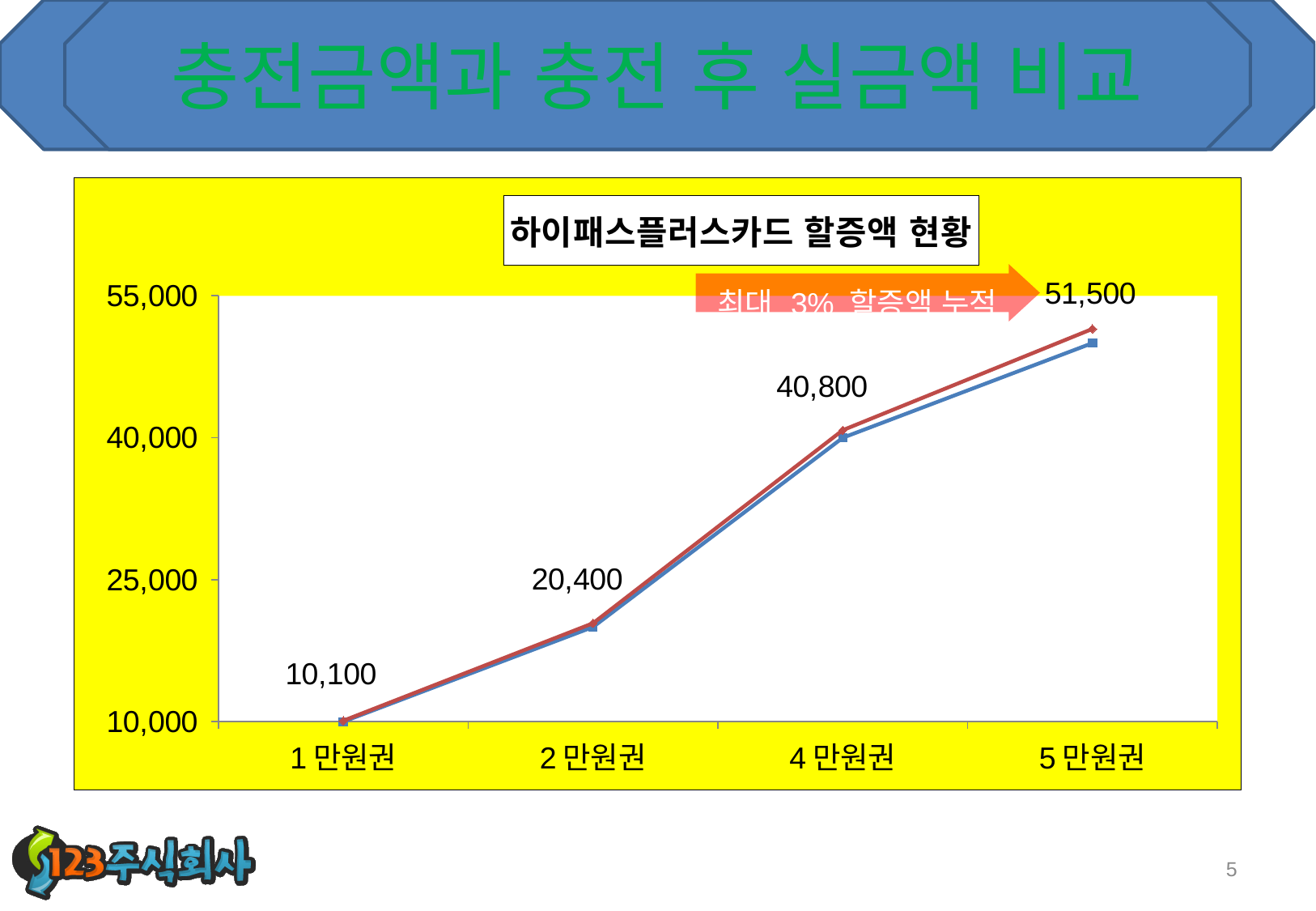

# 충전금액과 충전 후 실금액 비교

### Chart: 하이패스플러스카드 할증액 현황

| Category | 충전금액 | 충전후 실금액 |
|---|---|---|
| 1만원권 | 10000.0 | 10100.0 |
| 2만원권 | 20000.0 | 20400.0 |
| 4만원권 | 40000.0 | 40800.0 |
| 5만원권 | 50000.0 | 51500.0 |
5